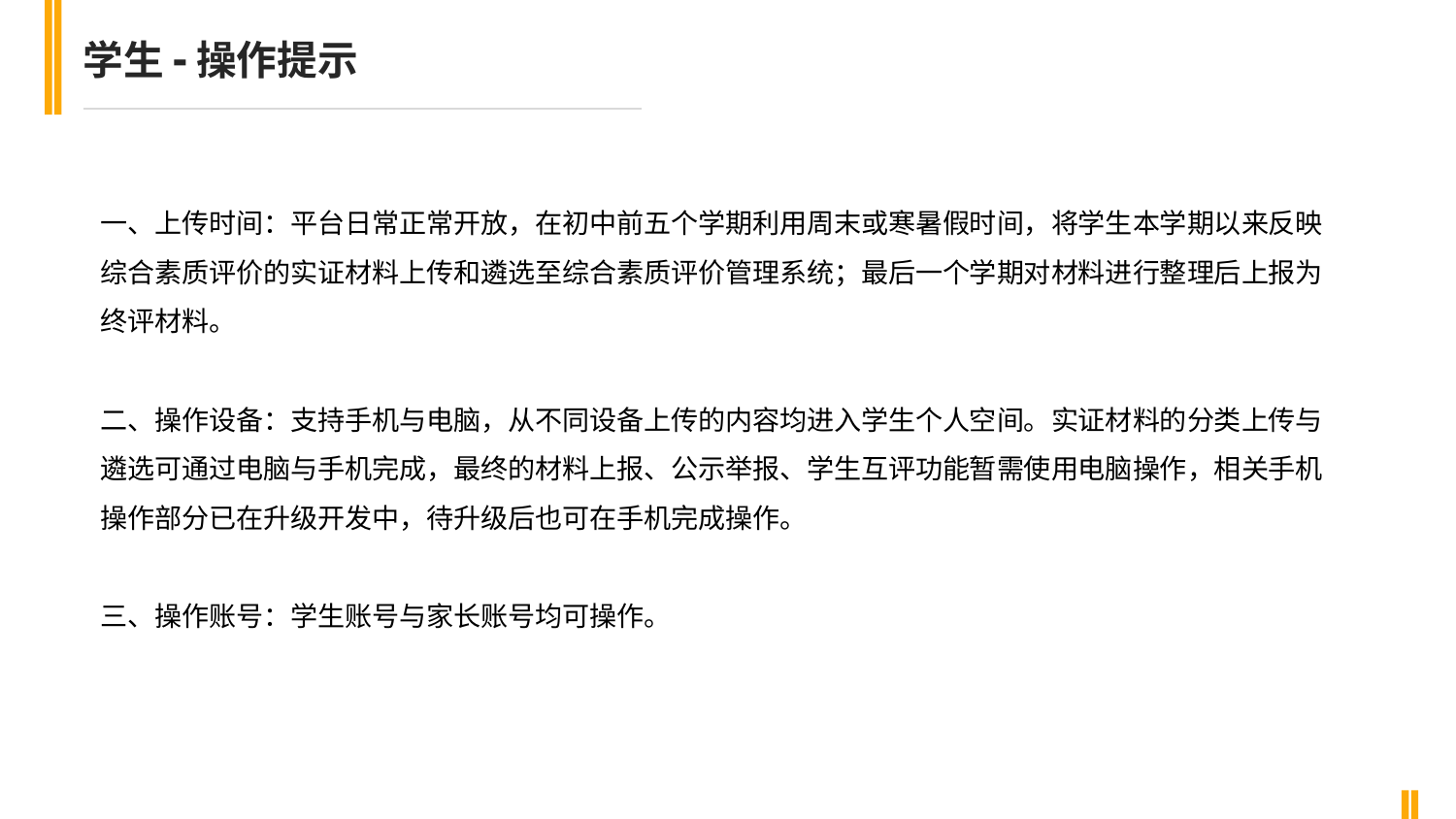

学生-操作提示
一、上传时间：平台日常正常开放，在初中前五个学期利用周末或寒暑假时间，将学生本学期以来反映综合素质评价的实证材料上传和遴选至综合素质评价管理系统；最后一个学期对材料进行整理后上报为终评材料。

二、操作设备：支持手机与电脑，从不同设备上传的内容均进入学生个人空间。实证材料的分类上传与遴选可通过电脑与手机完成，最终的材料上报、公示举报、学生互评功能暂需使用电脑操作，相关手机操作部分已在升级开发中，待升级后也可在手机完成操作。

三、操作账号：学生账号与家长账号均可操作。